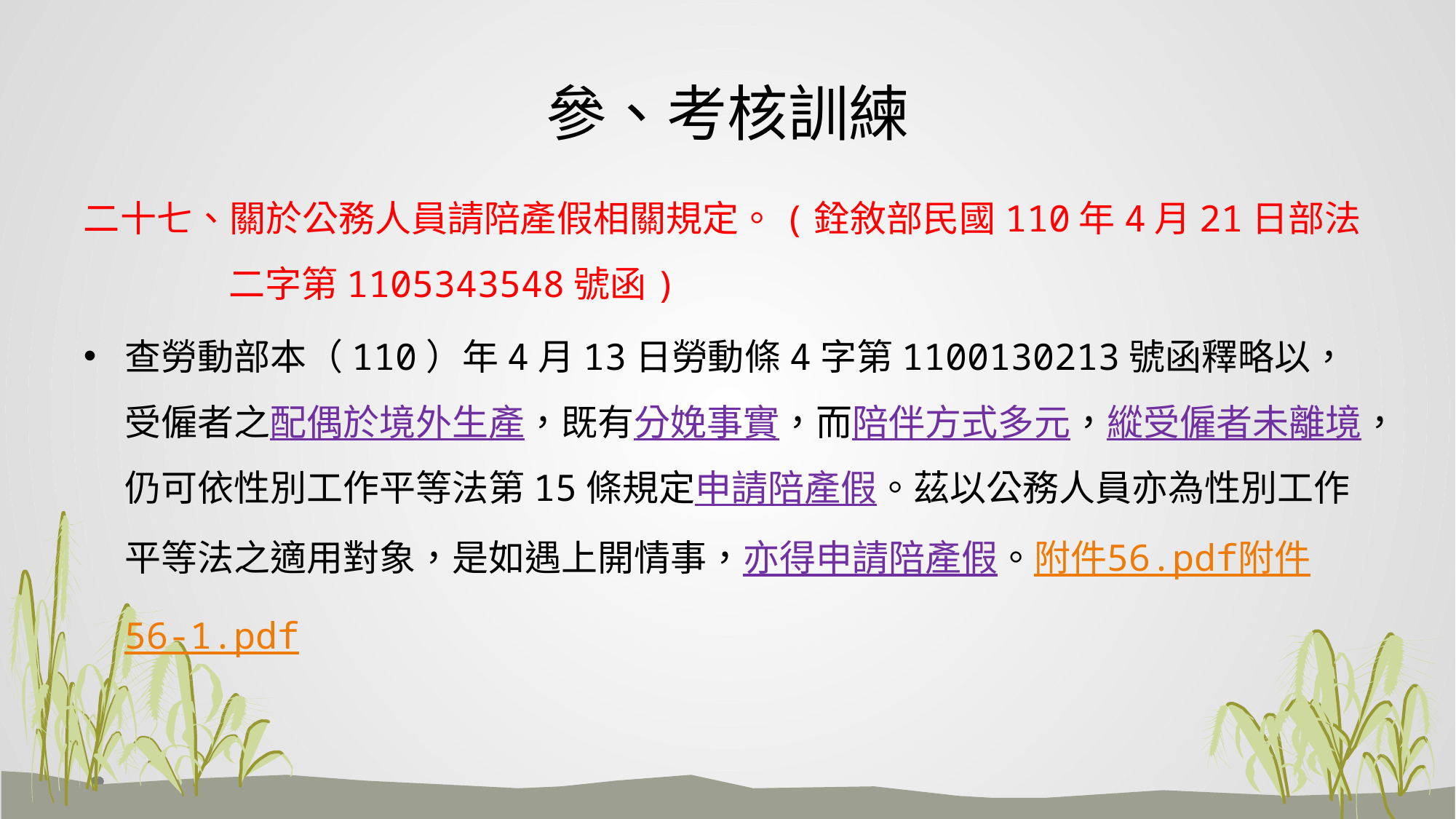

# 參、考核訓練
二十七、關於公務人員請陪產假相關規定。(銓敘部民國110年4月21日部法二字第1105343548號函)
查勞動部本（110）年4月13日勞動條4字第1100130213號函釋略以，受僱者之配偶於境外生產，既有分娩事實，而陪伴方式多元，縱受僱者未離境，仍可依性別工作平等法第15條規定申請陪產假。茲以公務人員亦為性別工作平等法之適用對象，是如遇上開情事，亦得申請陪產假。附件56.pdf附件56-1.pdf